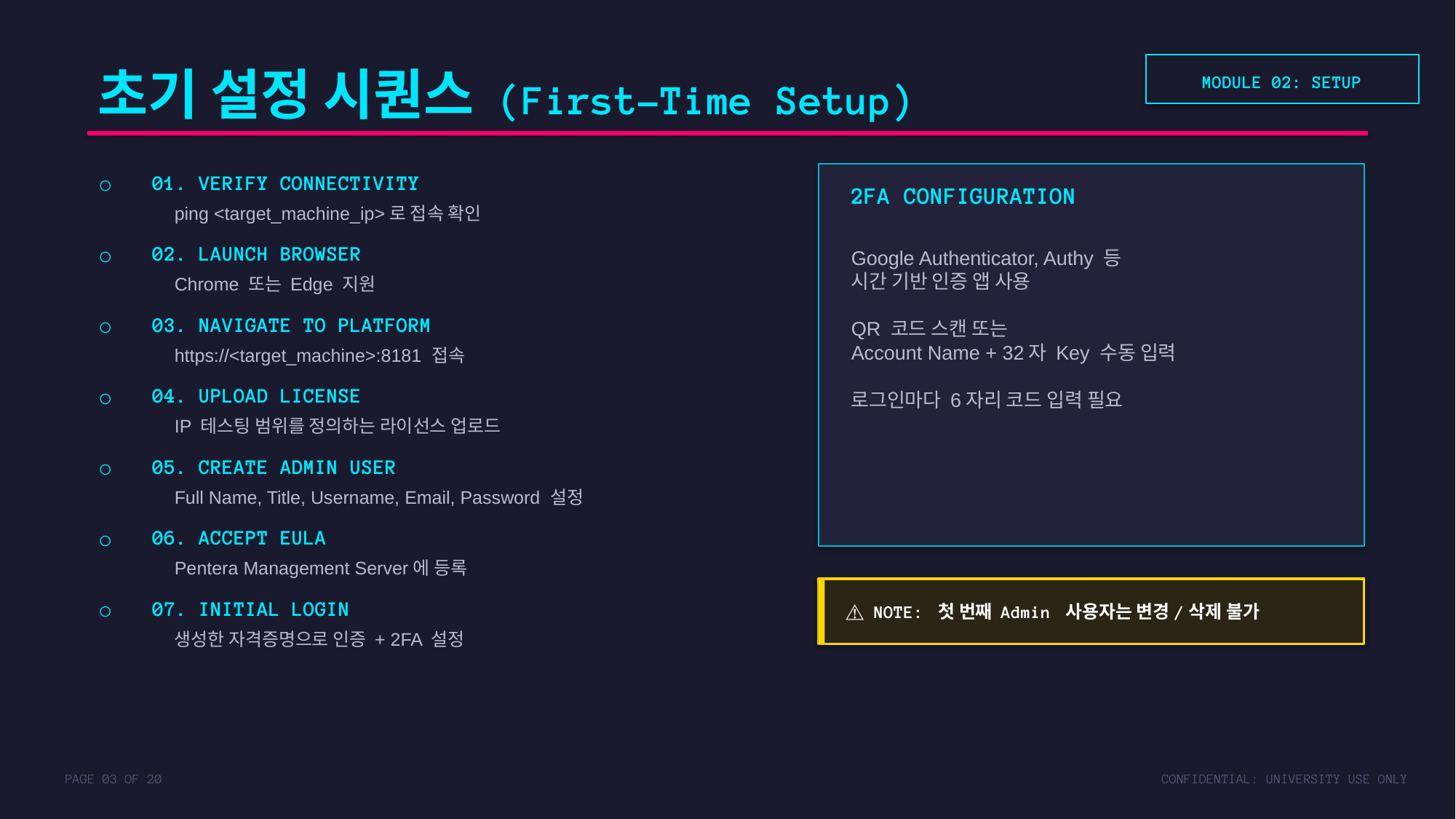

초기 설정 시퀀스 (First-Time Setup)

MODULE 02: SETUP

○
01. VERIFY CONNECTIVITY

2FA CONFIGURATION
ping <target_machine_ip>로 접속 확인
○
02. LAUNCH BROWSER
Google Authenticator, Authy 등
시간 기반 인증 앱 사용
QR 코드 스캔 또는
Account Name + 32자 Key 수동 입력
로그인마다 6자리 코드 입력 필요
Chrome 또는 Edge 지원
○
03. NAVIGATE TO PLATFORM
https://<target_machine>:8181 접속
○
04. UPLOAD LICENSE
IP 테스팅 범위를 정의하는 라이선스 업로드
○
05. CREATE ADMIN USER
Full Name, Title, Username, Email, Password 설정
○
06. ACCEPT EULA
Pentera Management Server에 등록

○
07. INITIAL LOGIN
⚠ NOTE: 첫 번째 Admin 사용자는 변경/삭제 불가
생성한 자격증명으로 인증 + 2FA 설정
PAGE 03 OF 20
CONFIDENTIAL: UNIVERSITY USE ONLY